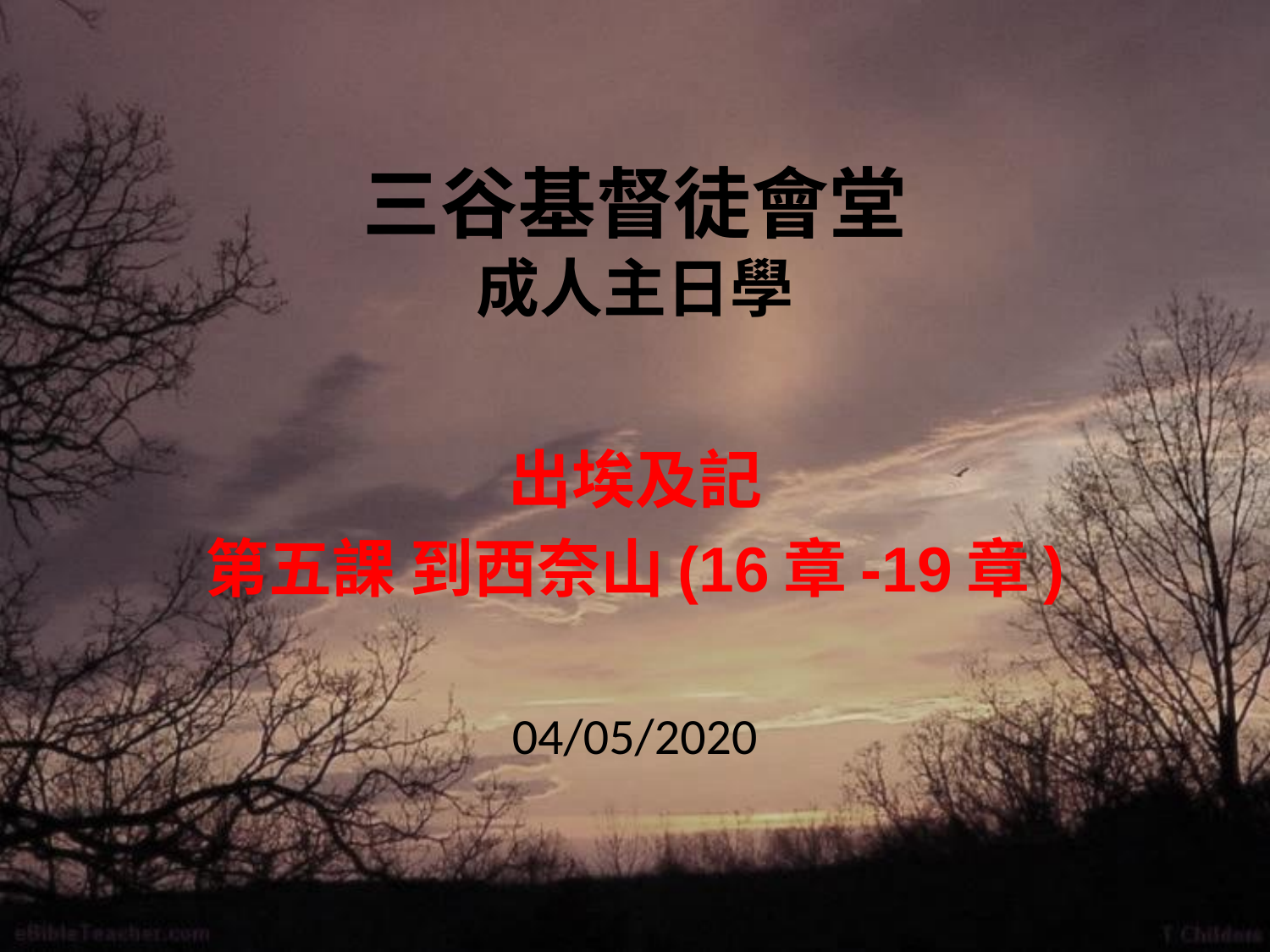

# 三谷基督徒會堂 成人主日學
出埃及記
第五課 到西奈山(16章-19章)

04/05/2020